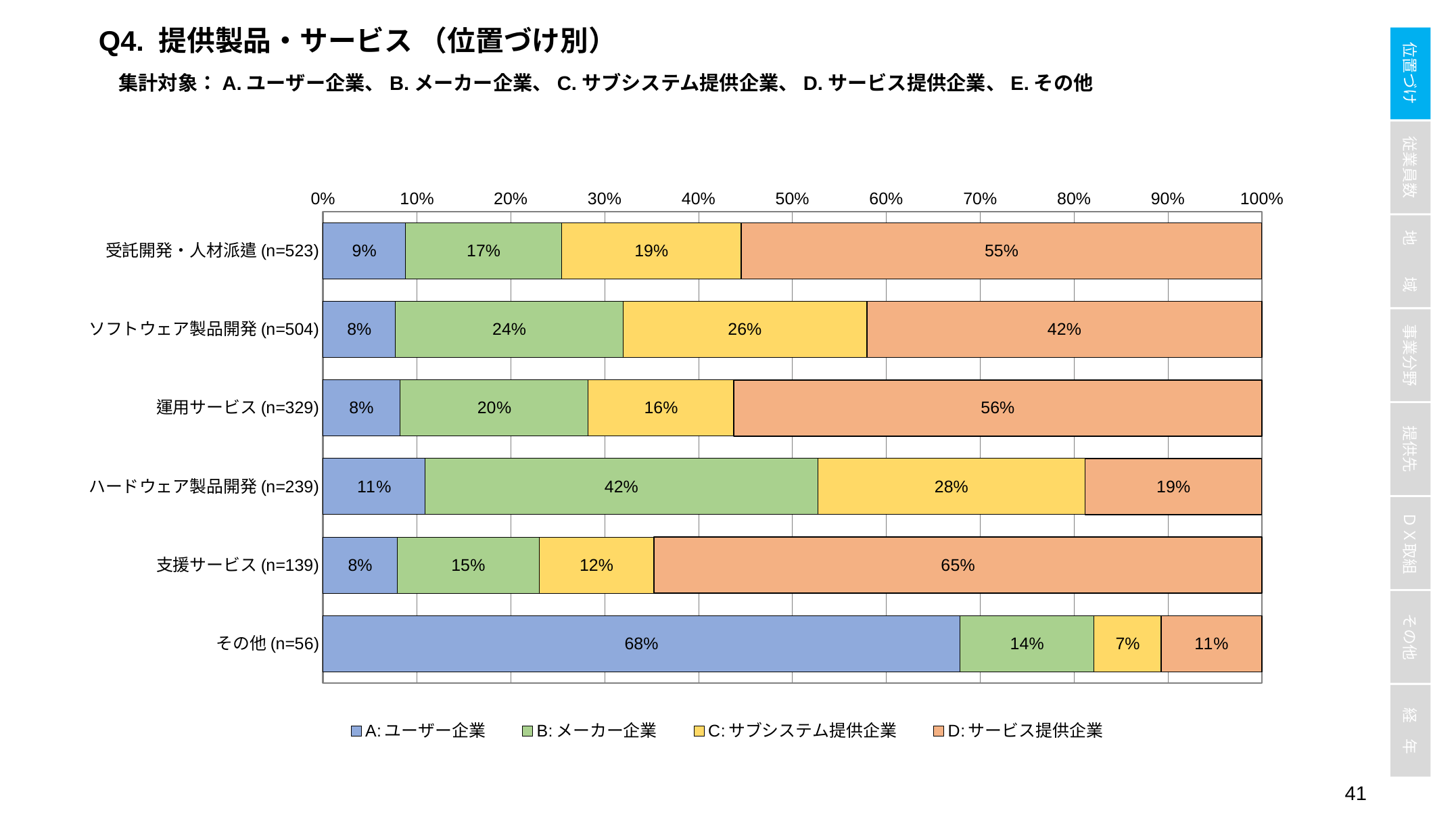

Q4. 提供製品・サービス （位置づけ別）
集計対象：A.ユーザー企業、B.メーカー企業、C.サブシステム提供企業、D.サービス提供企業、E.その他

### Chart

| Category | A:ユーザー企業 | B:メーカー企業 | C:サブシステム提供企業 | D:サービス提供企業 |
|---|---|---|---|---|
| 受託開発・人材派遣(n=523) | 0.08795411089866156 | 0.16634799235181644 | 0.19120458891013384 | 0.5544933078393881 |
| ソフトウェア製品開発(n=504) | 0.07738095238095238 | 0.24206349206349206 | 0.25992063492063494 | 0.42063492063492064 |
| 運用サービス(n=329) | 0.08206686930091185 | 0.2006079027355623 | 0.15501519756838905 | 0.5623100303951368 |
| ハードウェア製品開発(n=239) | 0.1087866108786611 | 0.41841004184100417 | 0.28451882845188287 | 0.18828451882845187 |
| 支援サービス(n=139) | 0.07913669064748201 | 0.1510791366906475 | 0.1223021582733813 | 0.6474820143884892 |
| その他(n=56) | 0.6785714285714286 | 0.14285714285714285 | 0.07142857142857142 | 0.10714285714285714 |
41